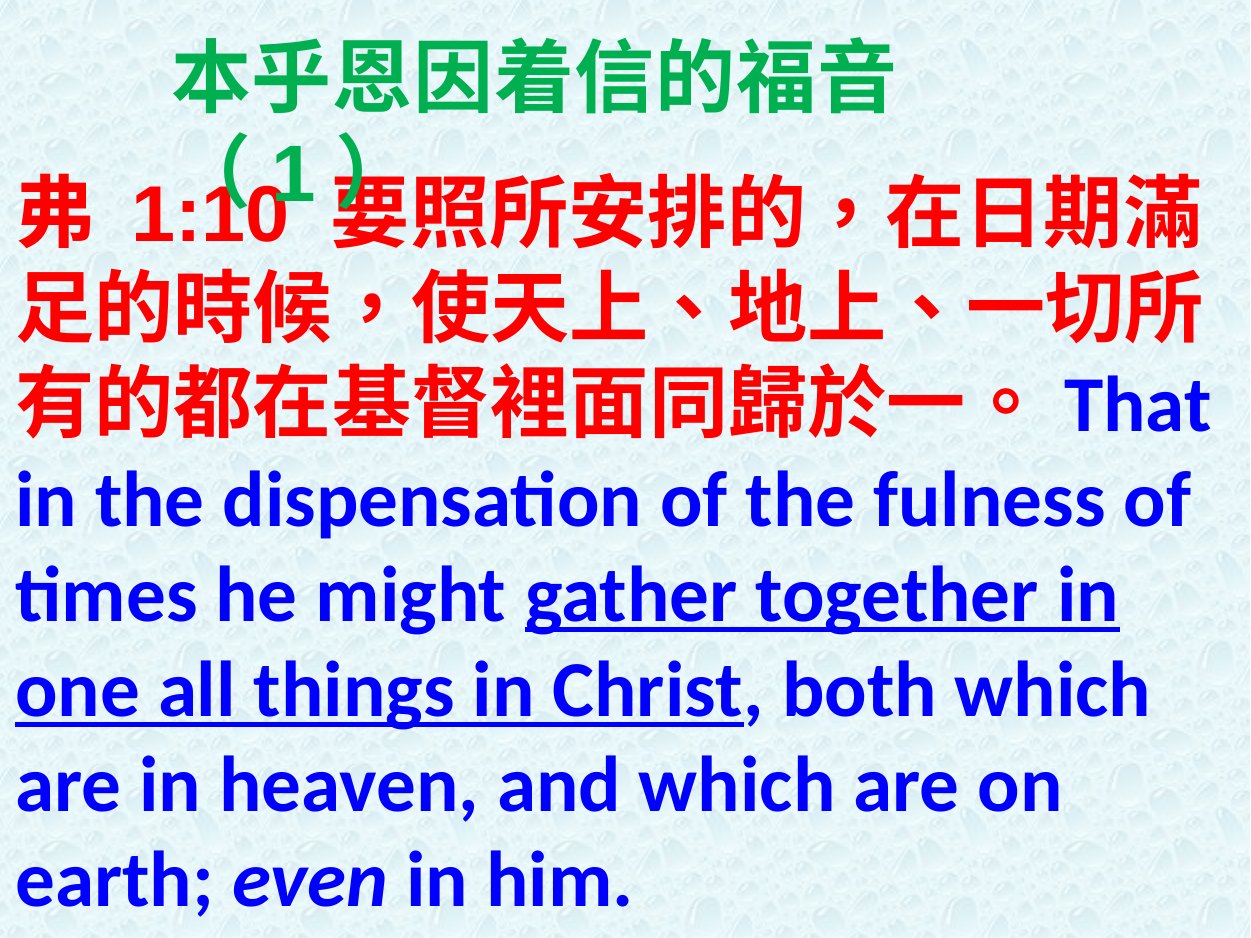

本乎恩因着信的福音（1）
弗 1:10 要照所安排的，在日期滿足的時候，使天上、地上、一切所有的都在基督裡面同歸於一。That in the dispensation of the fulness of times he might gather together in one all things in Christ, both which are in heaven, and which are on earth; even in him.